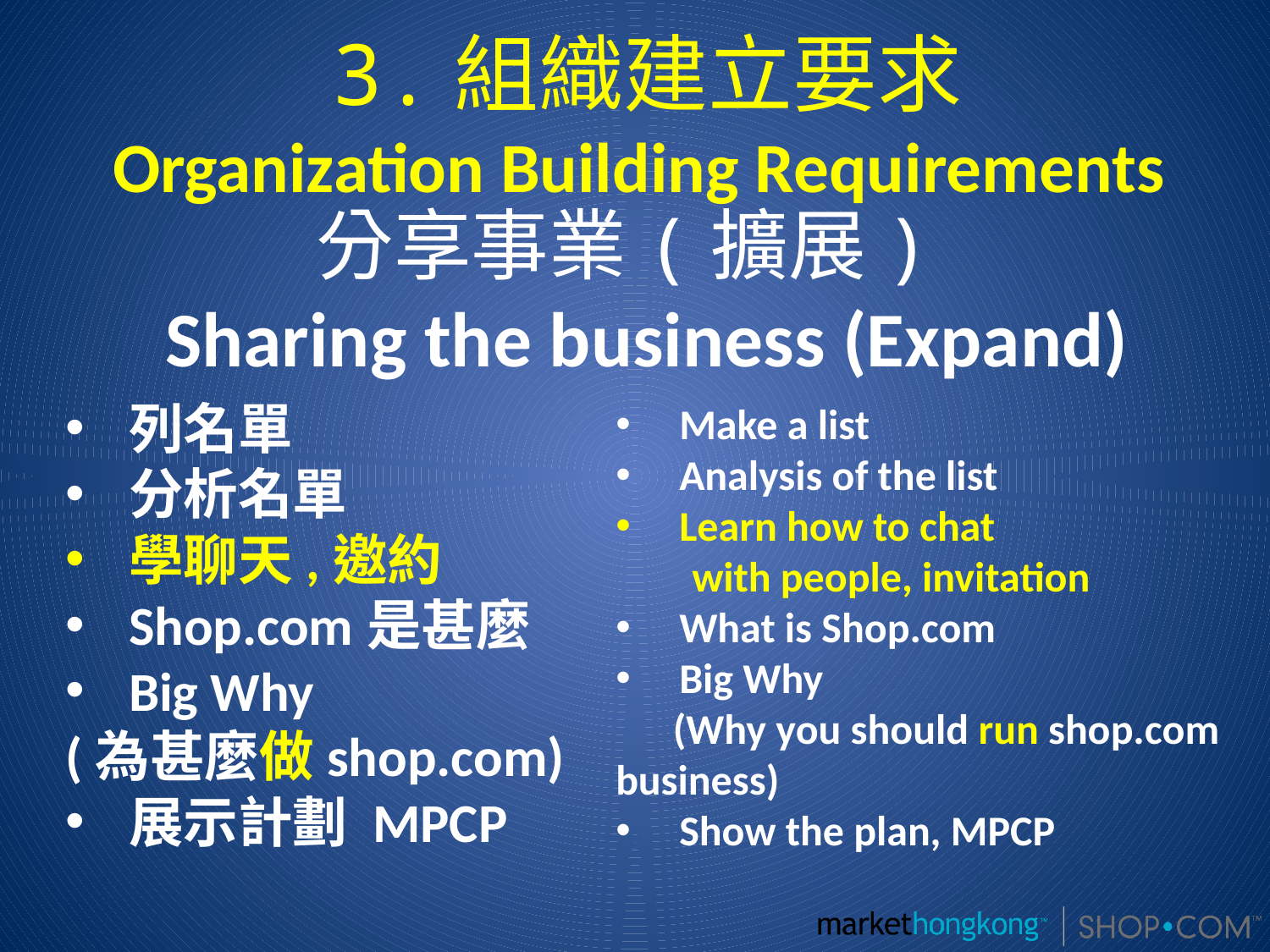

3.組織建立要求
Organization Building Requirements
分享事業(擴展)
Sharing the business (Expand)
列名單
分析名單
學聊天,邀約
Shop.com是甚麼
Big Why
(為甚麼做shop.com)
展示計劃 MPCP

Make a list
Analysis of the list
Learn how to chat
        with people, invitation
What is Shop.com
Big Why
      (Why you should run shop.com business)
Show the plan, MPCP